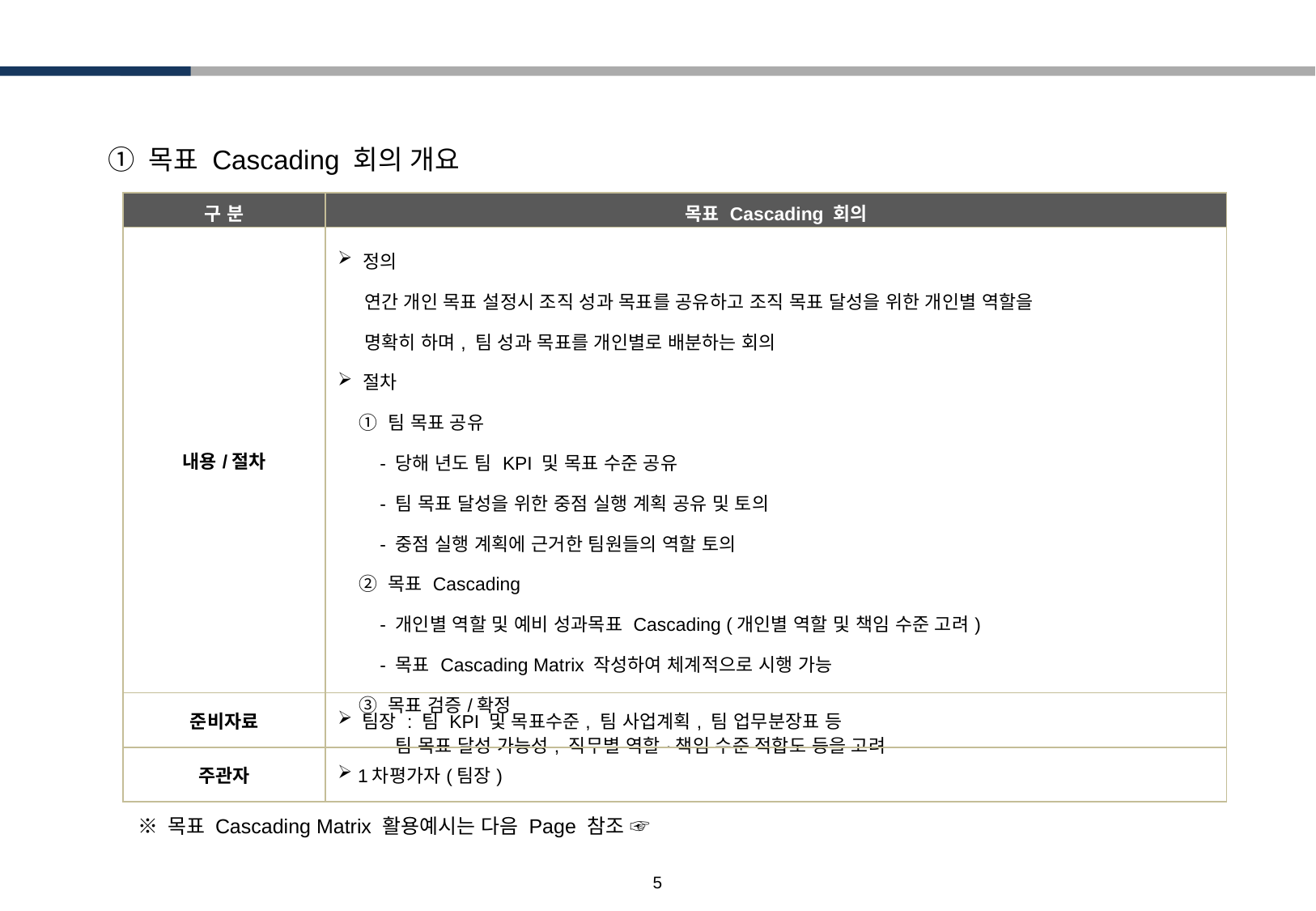

3. 단계별 세부내용
        ① 목표 Cascading 회의 개요
| 구 분 | 목표 Cascading 회의 |
| --- | --- |
| 내용/절차 | 정의 연간 개인 목표 설정시 조직 성과 목표를 공유하고 조직 목표 달성을 위한 개인별 역할을 명확히 하며, 팀 성과 목표를 개인별로 배분하는 회의 절차 ① 팀 목표 공유 - 당해 년도 팀 KPI 및 목표 수준 공유 - 팀 목표 달성을 위한 중점 실행 계획 공유 및 토의 - 중점 실행 계획에 근거한 팀원들의 역할 토의 ② 목표 Cascading - 개인별 역할 및 예비 성과목표 Cascading (개인별 역할 및 책임 수준 고려) - 목표 Cascading Matrix 작성하여 체계적으로 시행 가능 ③ 목표 검증/확정 - 팀 목표 달성 가능성, 직무별 역할·책임 수준 적합도 등을 고려 |
| 준비자료 | 팀장 : 팀 KPI 및 목표수준, 팀 사업계획, 팀 업무분장표 등 |
| 주관자 | 1차평가자(팀장) |
※ 목표 Cascading Matrix 활용예시는 다음 Page 참조 ☞
5